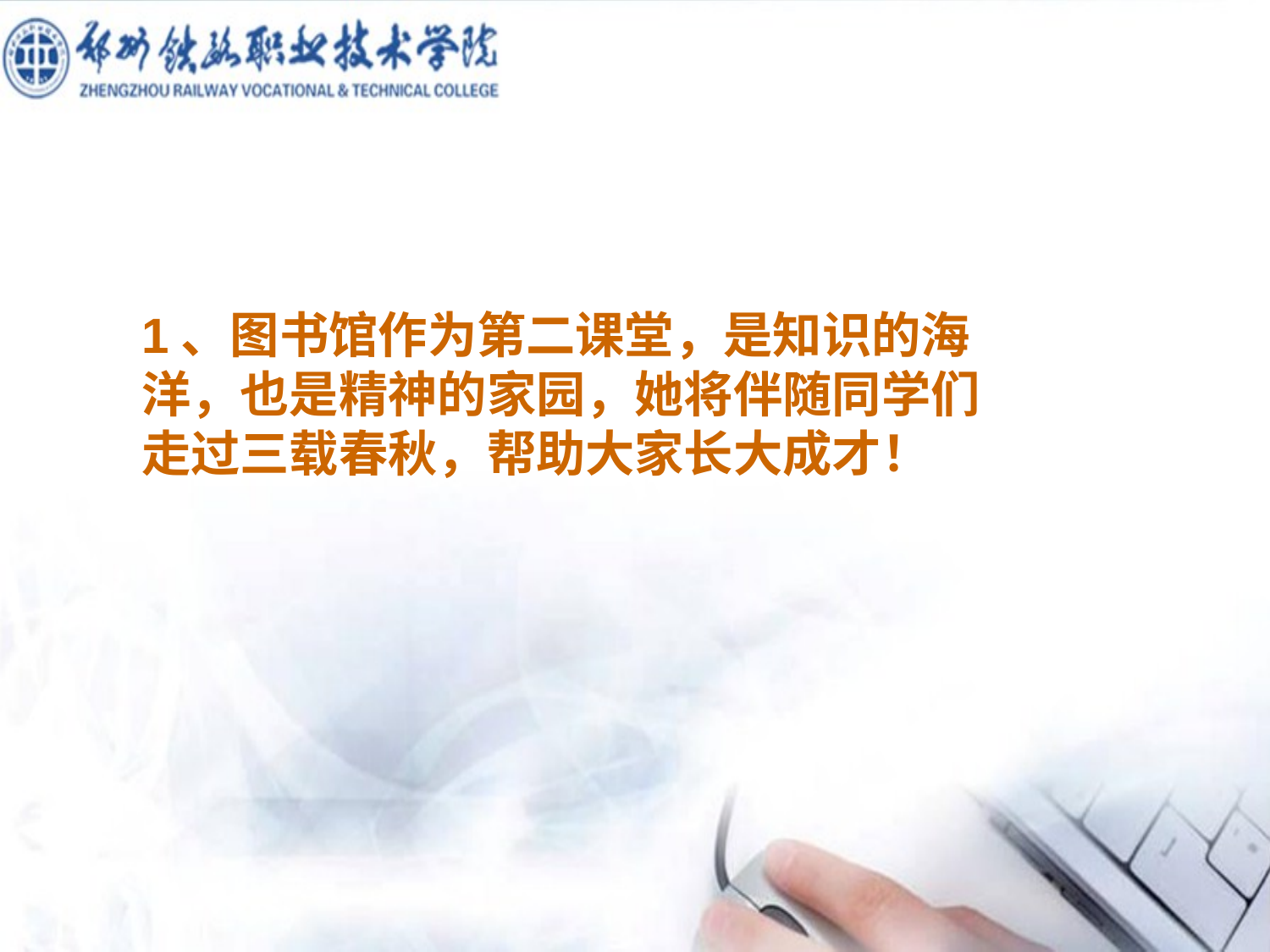

1、图书馆作为第二课堂，是知识的海洋，也是精神的家园，她将伴随同学们走过三载春秋，帮助大家长大成才！